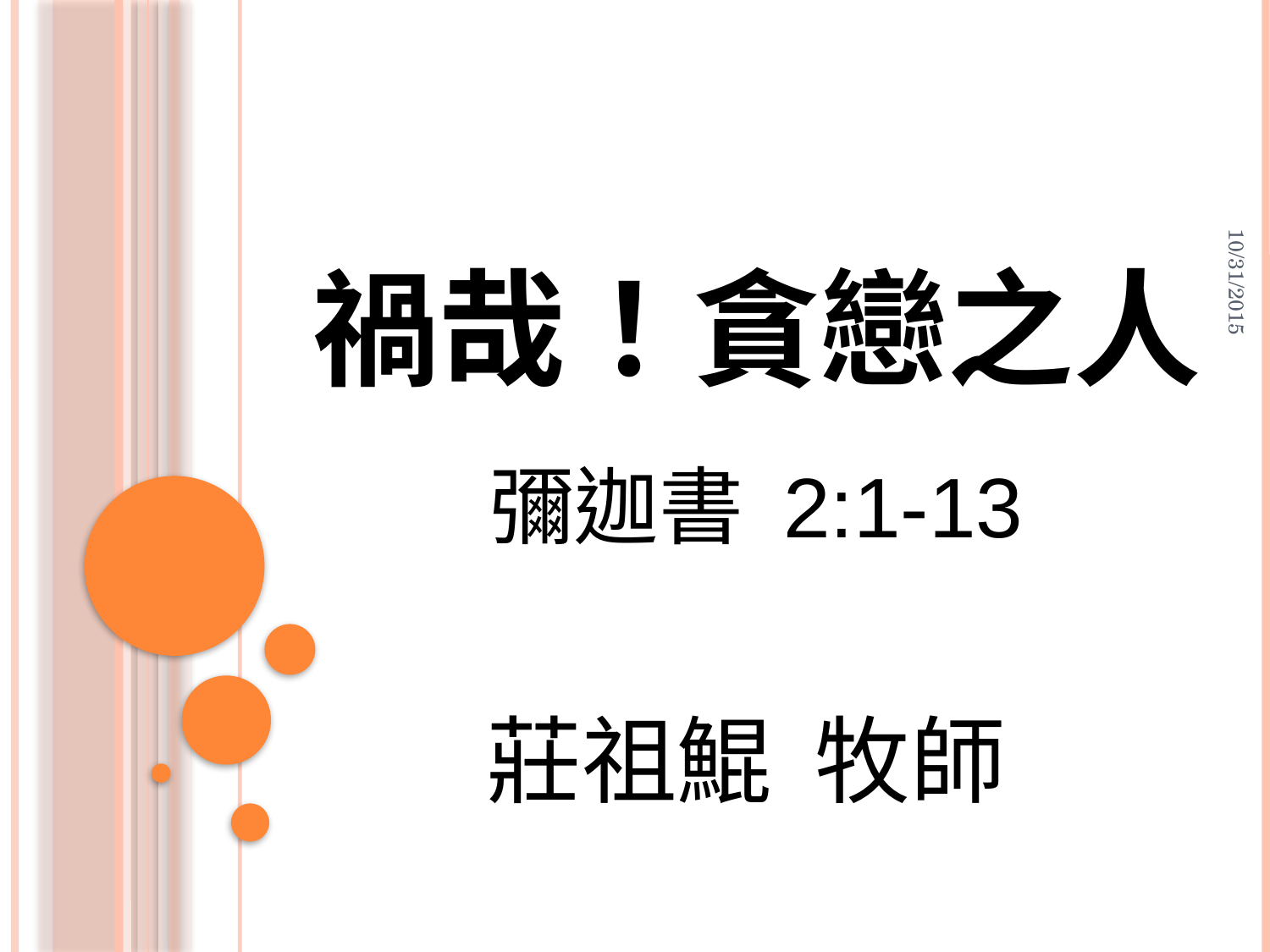

# 禍哉！貪戀之人 彌迦書 2:1-13
10/31/2015
莊祖鯤  牧師